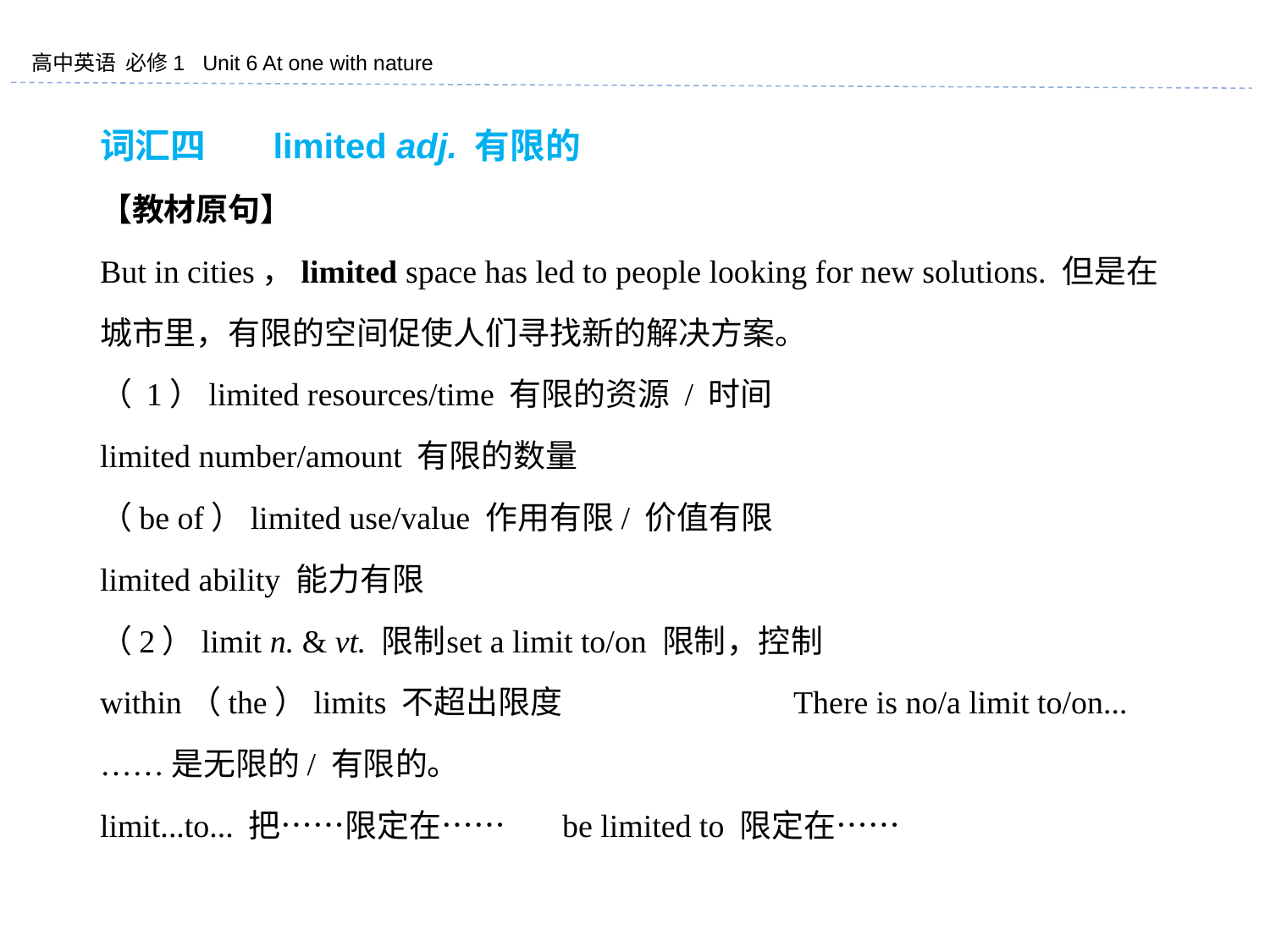

词汇四   　limited adj. 有限的
【教材原句】
But in cities，limited space has led to people looking for new solutions. 但是在城市里，有限的空间促使人们寻找新的解决方案。
（ 1）limited resources/time 有限的资源 / 时间
limited number/amount 有限的数量
（be of）limited use/value 作用有限/ 价值有限
limited ability 能力有限
（2）limit n. & vt. 限制			set a limit to/on 限制，控制
within（the）limits 不超出限度		There is no/a limit to/on... ……是无限的/ 有限的。
limit...to... 把……限定在…… 		be limited to 限定在……